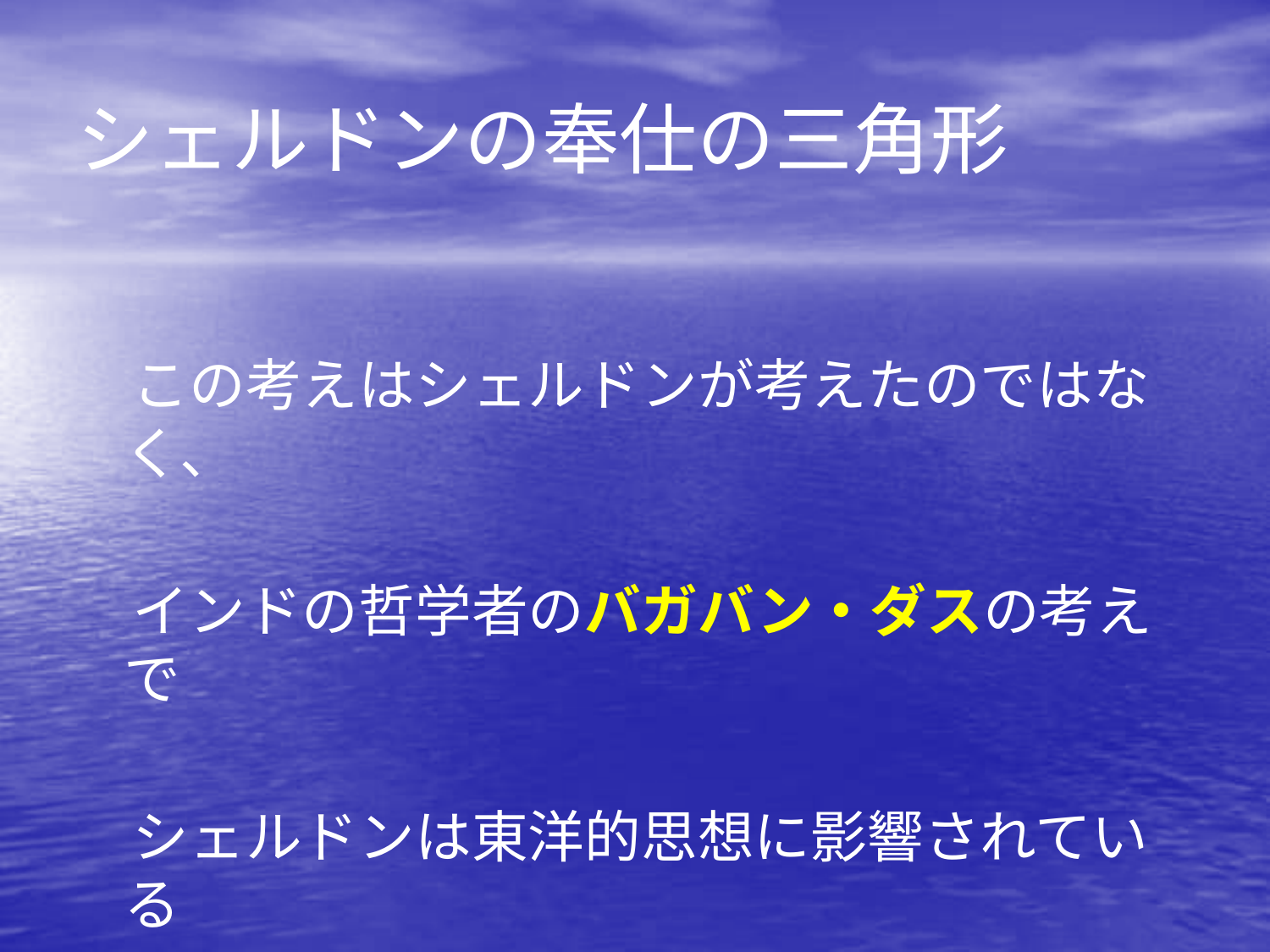

# シェルドンの奉仕の三角形

　この考えはシェルドンが考えたのではなく、

　インドの哲学者のバガバン・ダスの考えで

　シェルドンは東洋的思想に影響されている